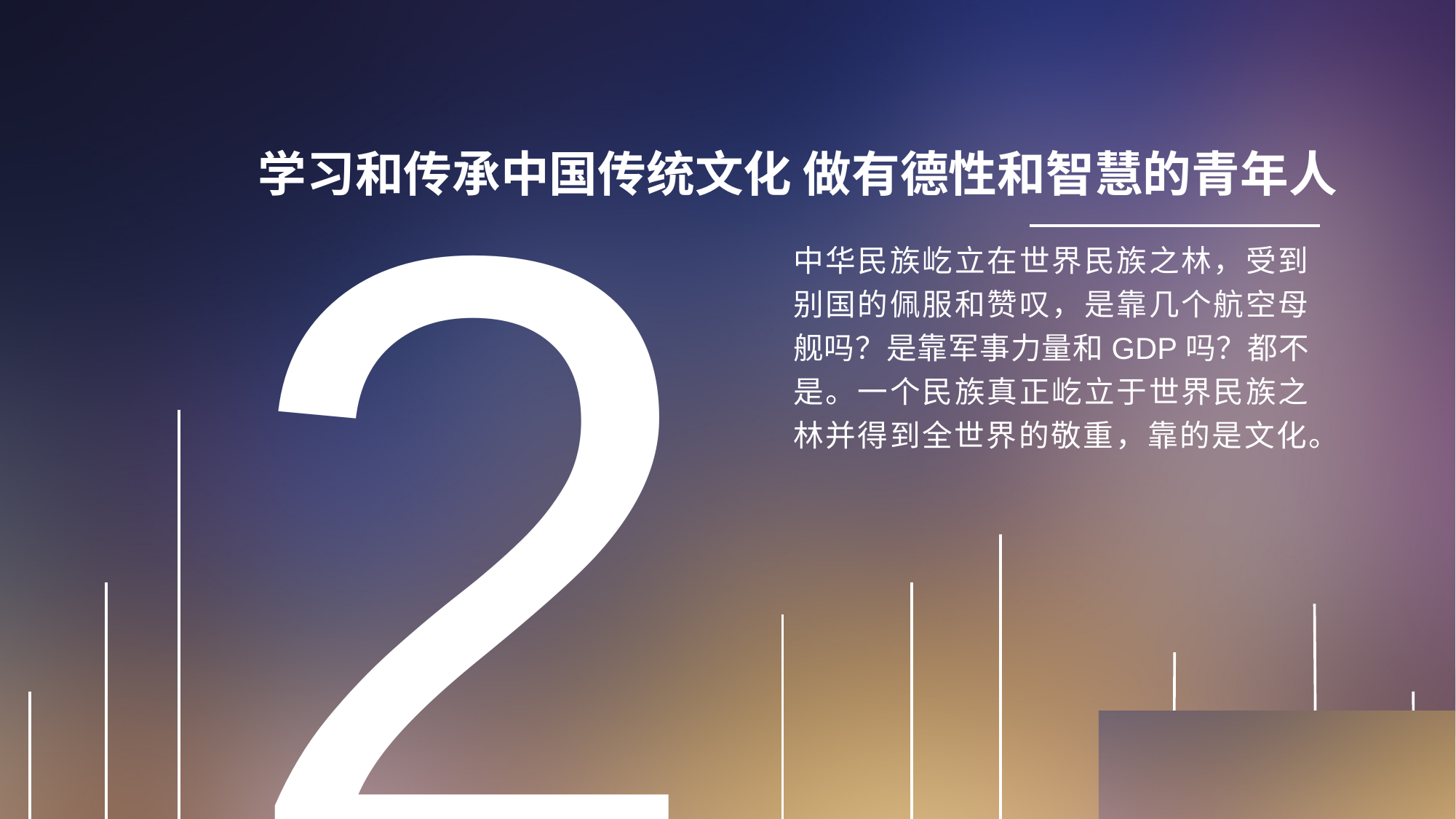

2
学习和传承中国传统文化 做有德性和智慧的青年人
中华民族屹立在世界民族之林，受到别国的佩服和赞叹，是靠几个航空母舰吗？是靠军事力量和GDP吗？都不是。一个民族真正屹立于世界民族之林并得到全世界的敬重，靠的是文化。